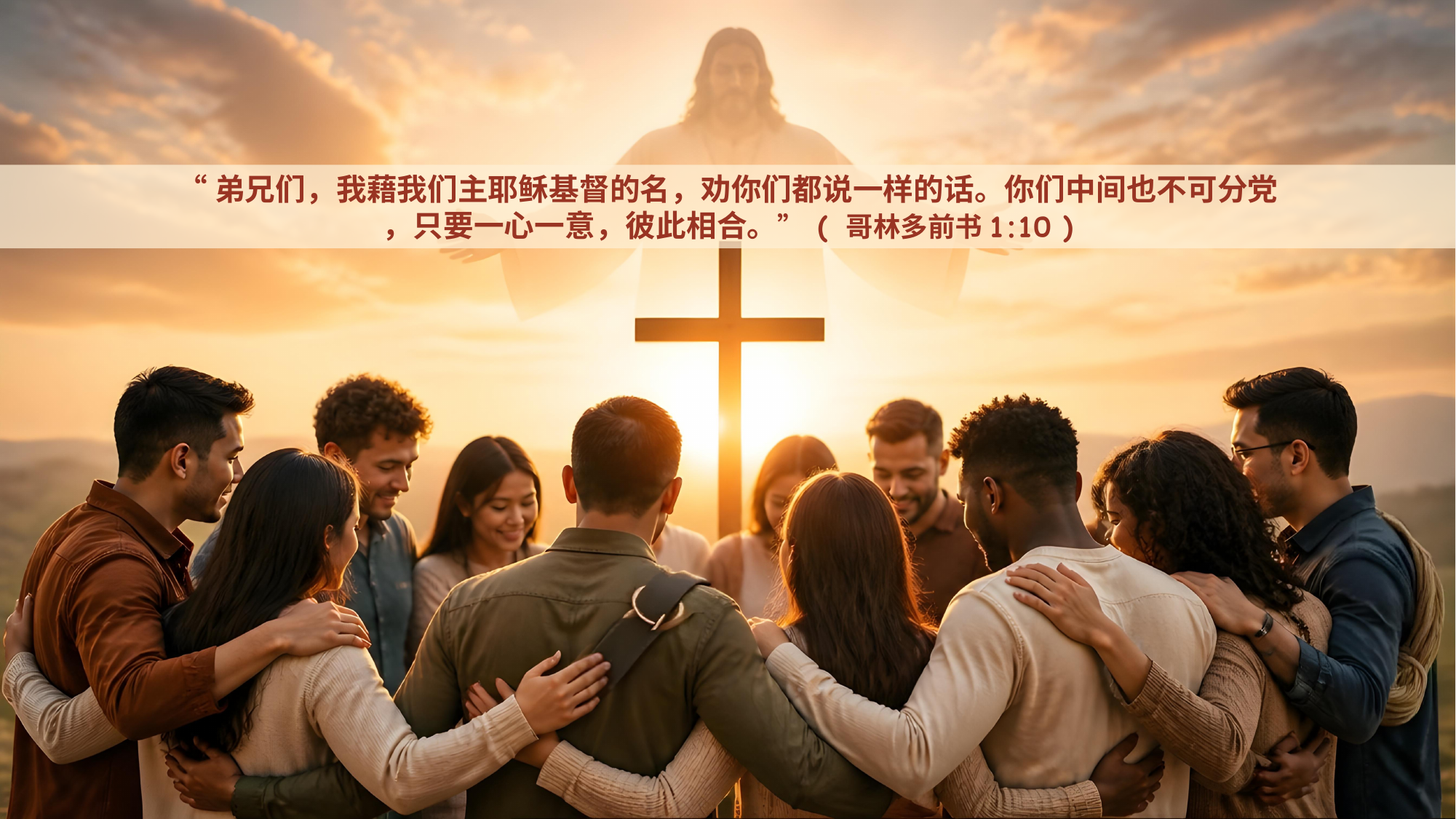

“弟兄们，我藉我们主耶稣基督的名，劝你们都说一样的话。你们中间也不可分党
，只要一心一意，彼此相合。” ( 哥林多前书1:10 )